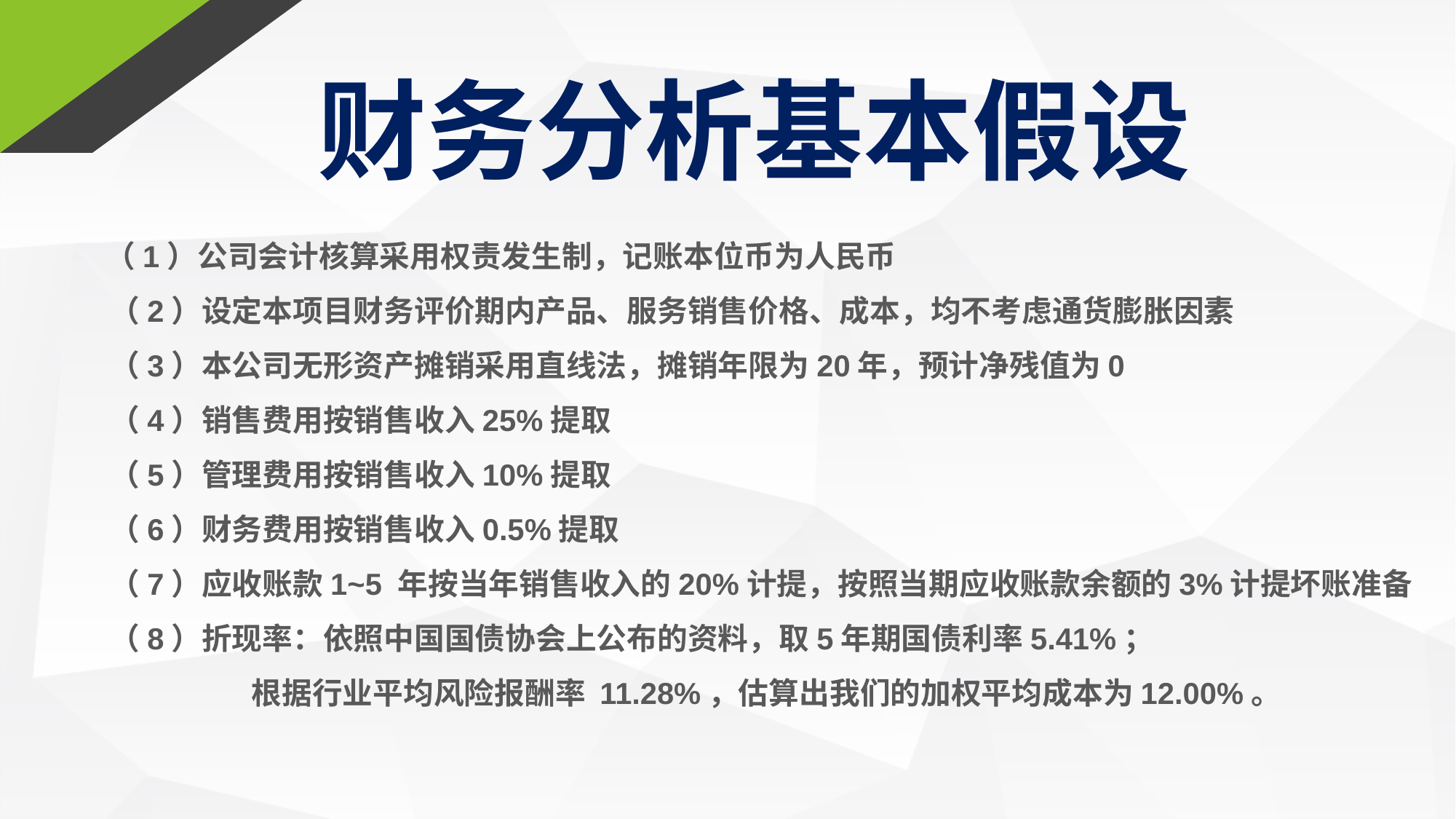

财务分析基本假设
          （1）公司会计核算采用权责发生制，记账本位币为人民币
	（2）设定本项目财务评价期内产品、服务销售价格、成本，均不考虑通货膨胀因素
	（3）本公司无形资产摊销采用直线法，摊销年限为20年，预计净残值为0
	（4）销售费用按销售收入25%提取
	（5）管理费用按销售收入10%提取
	（6）财务费用按销售收入0.5%提取
	（7）应收账款1~5 年按当年销售收入的20%计提，按照当期应收账款余额的3%计提坏账准备
	（8）折现率：依照中国国债协会上公布的资料，取5年期国债利率5.41%；
                              根据行业平均风险报酬率 11.28%，估算出我们的加权平均成本为12.00%。